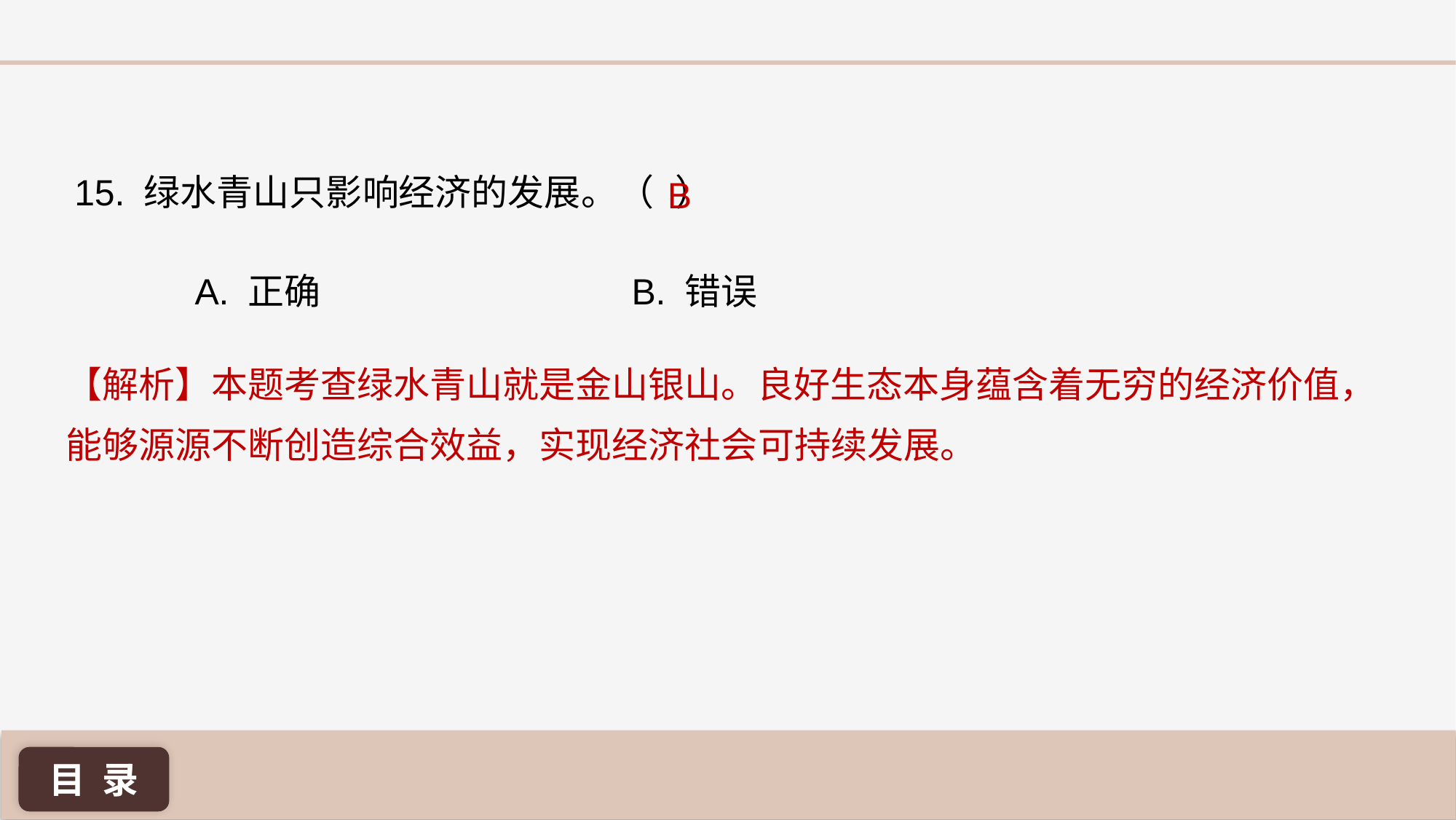

15. 绿水青山只影响经济的发展。（ 	）
B
A. 正确 			B. 错误
【解析】本题考查绿水青山就是金山银山。良好生态本身蕴含着无穷的经济价值，能够源源不断创造综合效益，实现经济社会可持续发展。